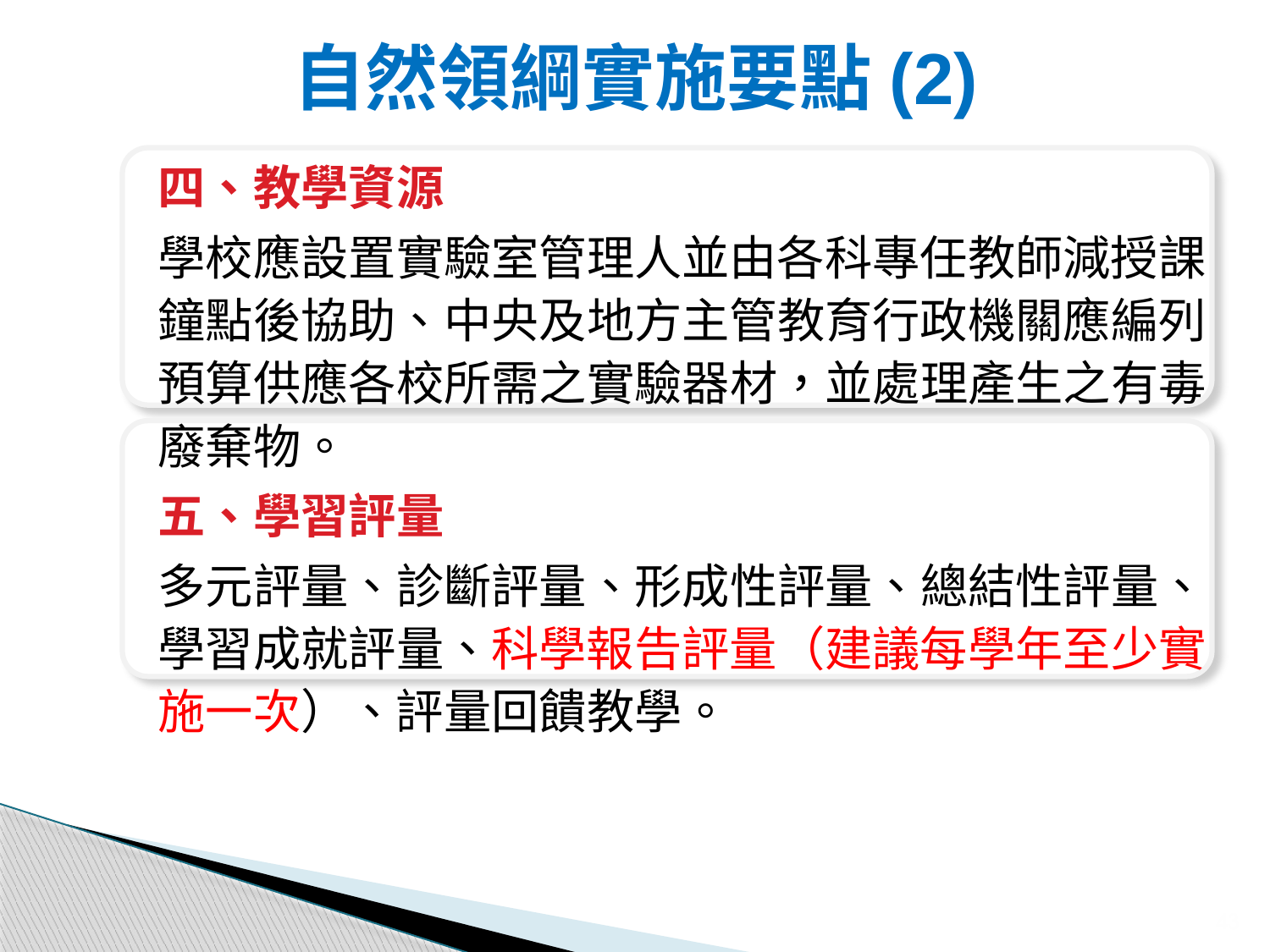

# 自然領綱實施要點(2)
四、教學資源
學校應設置實驗室管理人並由各科專任教師減授課鐘點後協助、中央及地方主管教育行政機關應編列預算供應各校所需之實驗器材，並處理產生之有毒廢棄物。
五、學習評量
多元評量、診斷評量、形成性評量、總結性評量、學習成就評量、科學報告評量（建議每學年至少實施一次）、評量回饋教學。

43